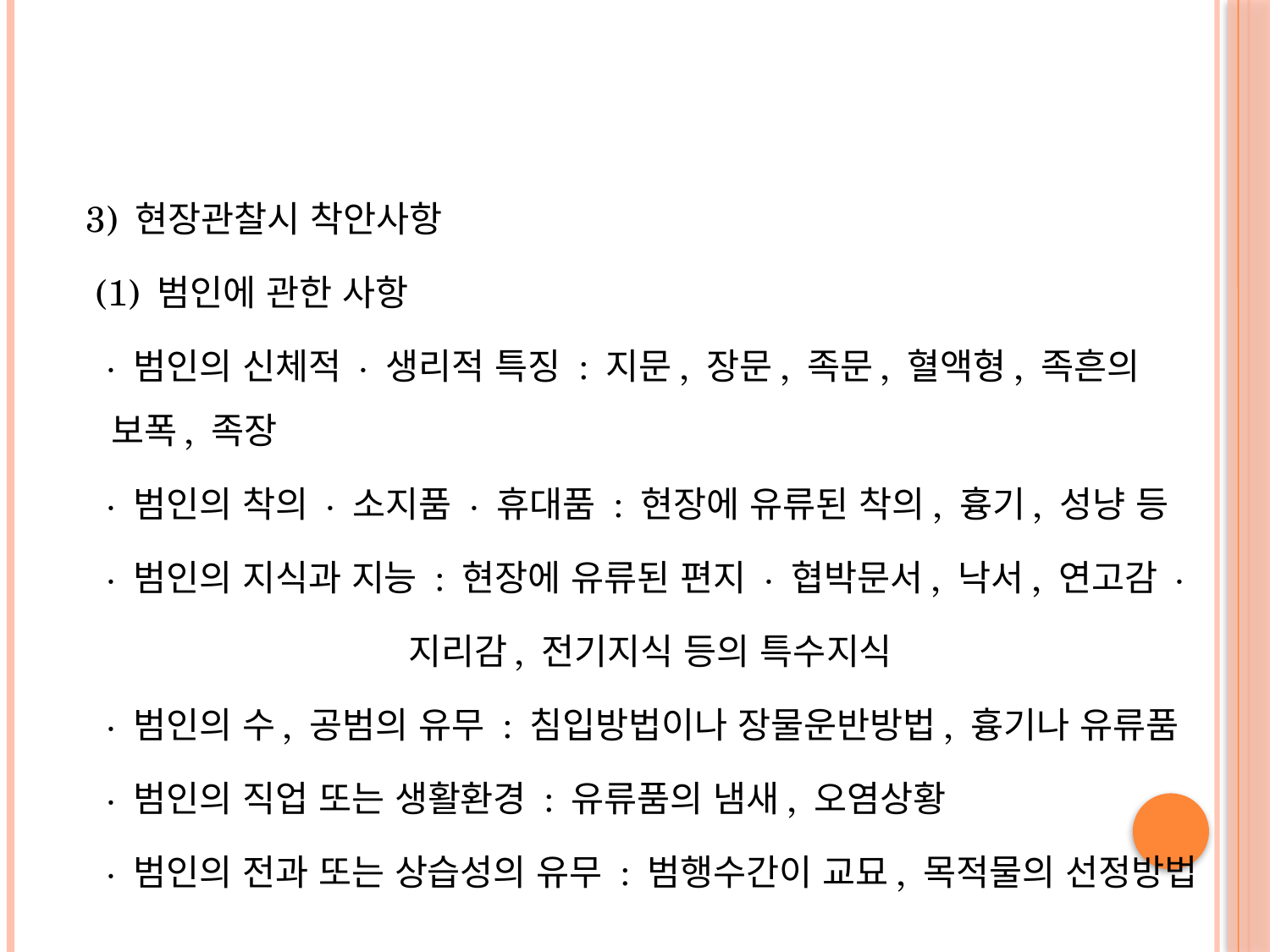

#
 3) 현장관찰시 착안사항
  (1) 범인에 관한 사항
   · 범인의 신체적 · 생리적 특징 : 지문, 장문, 족문, 혈액형, 족흔의 보폭, 족장
   · 범인의 착의 · 소지품 · 휴대품 : 현장에 유류된 착의, 흉기, 성냥 등
   · 범인의 지식과 지능 : 현장에 유류된 편지 · 협박문서, 낙서, 연고감 ·
                                지리감, 전기지식 등의 특수지식
   · 범인의 수, 공범의 유무 : 침입방법이나 장물운반방법, 흉기나 유류품
   · 범인의 직업 또는 생활환경 : 유류품의 냄새, 오염상황
   · 범인의 전과 또는 상습성의 유무 : 범행수간이 교묘, 목적물의 선정방법